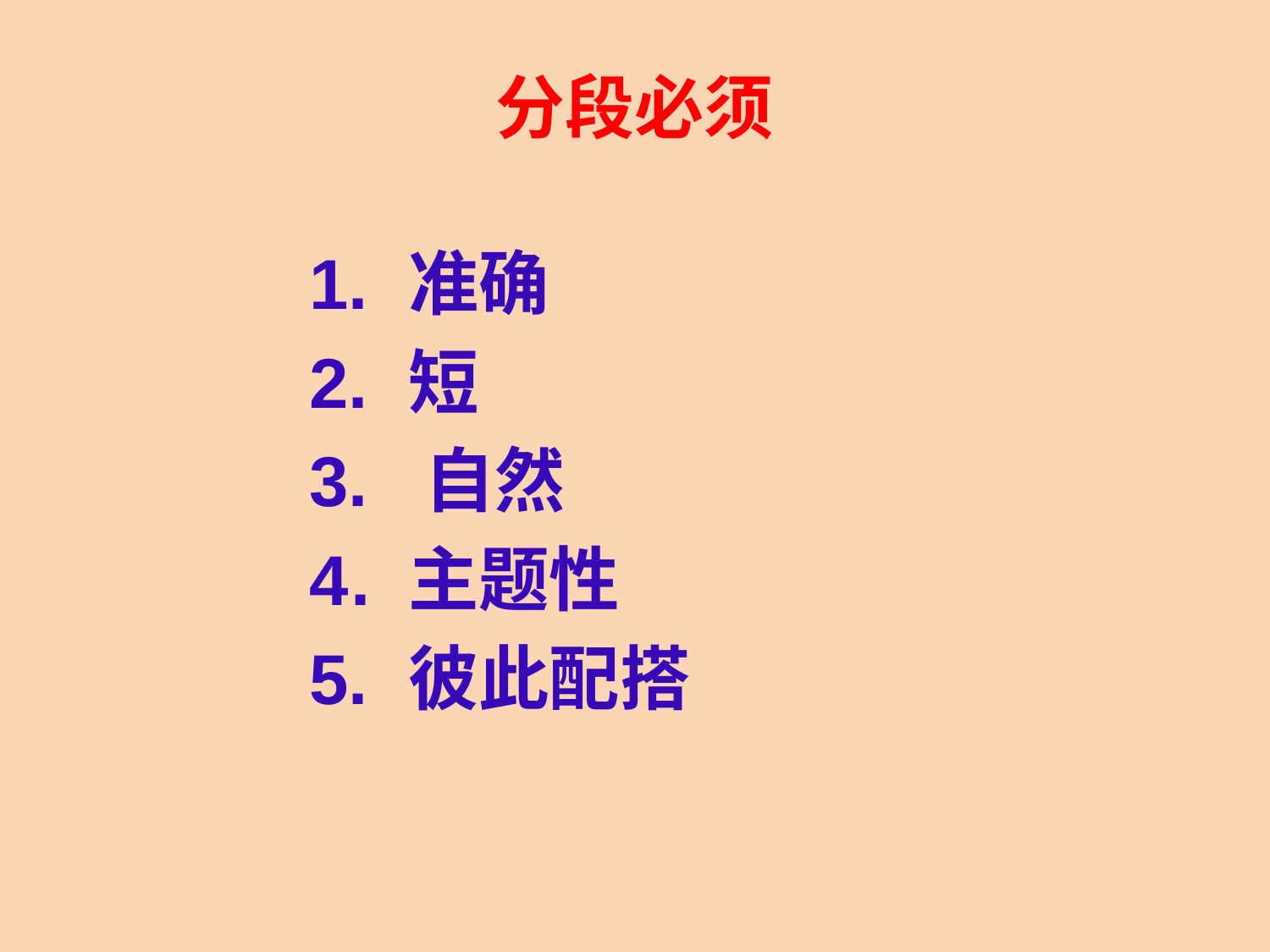

# 分段必须
1.  	准确
2.  	短
3.  自然
主题性
5.  	彼此配搭